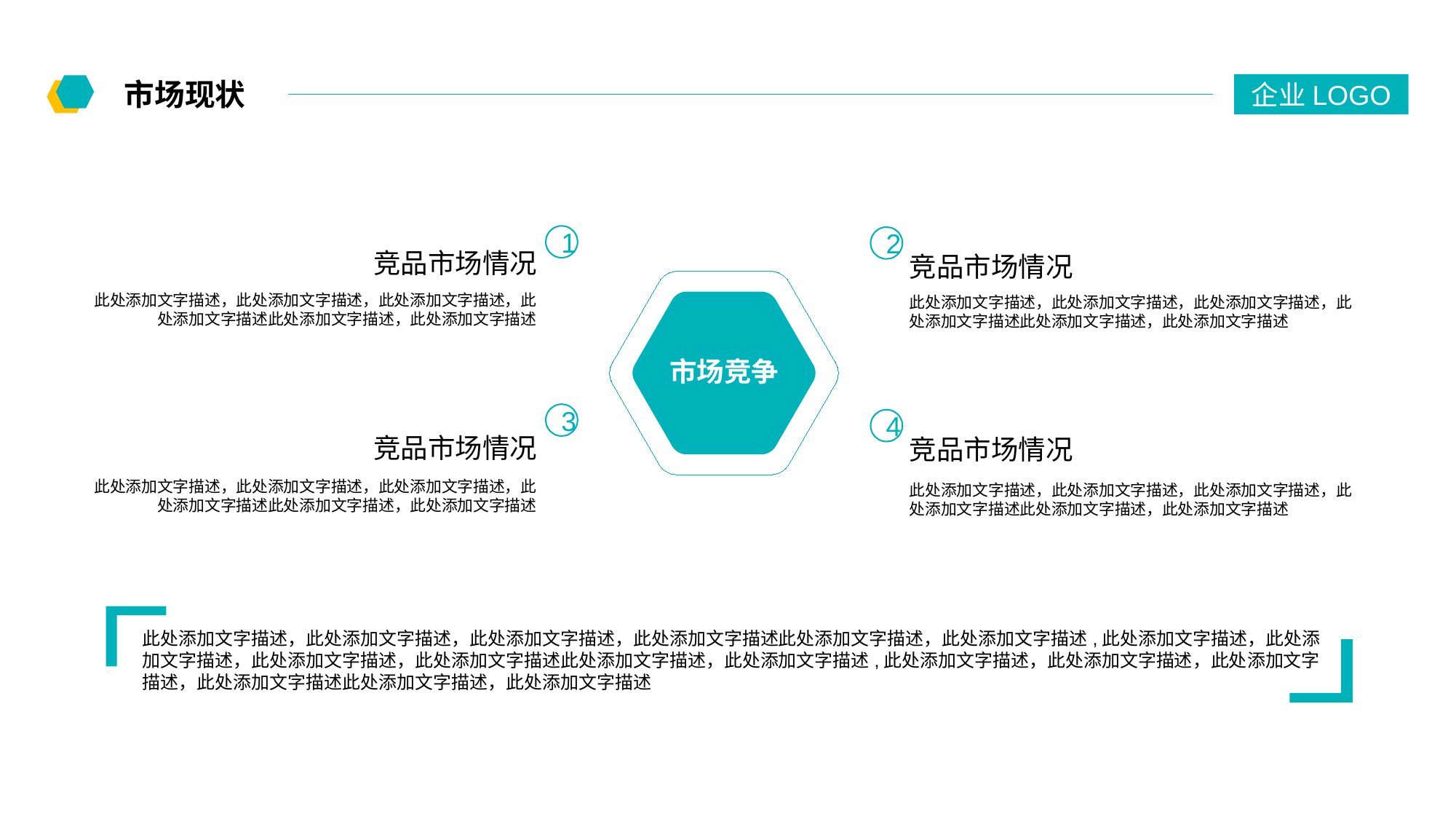

市场现状
企业LOGO

1
2
竞品市场情况
竞品市场情况

此处添加文字描述，此处添加文字描述，此处添加文字描述，此处添加文字描述此处添加文字描述，此处添加文字描述
此处添加文字描述，此处添加文字描述，此处添加文字描述，此处添加文字描述此处添加文字描述，此处添加文字描述
市场竞争
3
4
竞品市场情况
竞品市场情况
此处添加文字描述，此处添加文字描述，此处添加文字描述，此处添加文字描述此处添加文字描述，此处添加文字描述
此处添加文字描述，此处添加文字描述，此处添加文字描述，此处添加文字描述此处添加文字描述，此处添加文字描述

此处添加文字描述，此处添加文字描述，此处添加文字描述，此处添加文字描述此处添加文字描述，此处添加文字描述,此处添加文字描述，此处添加文字描述，此处添加文字描述，此处添加文字描述此处添加文字描述，此处添加文字描述,此处添加文字描述，此处添加文字描述，此处添加文字描述，此处添加文字描述此处添加文字描述，此处添加文字描述